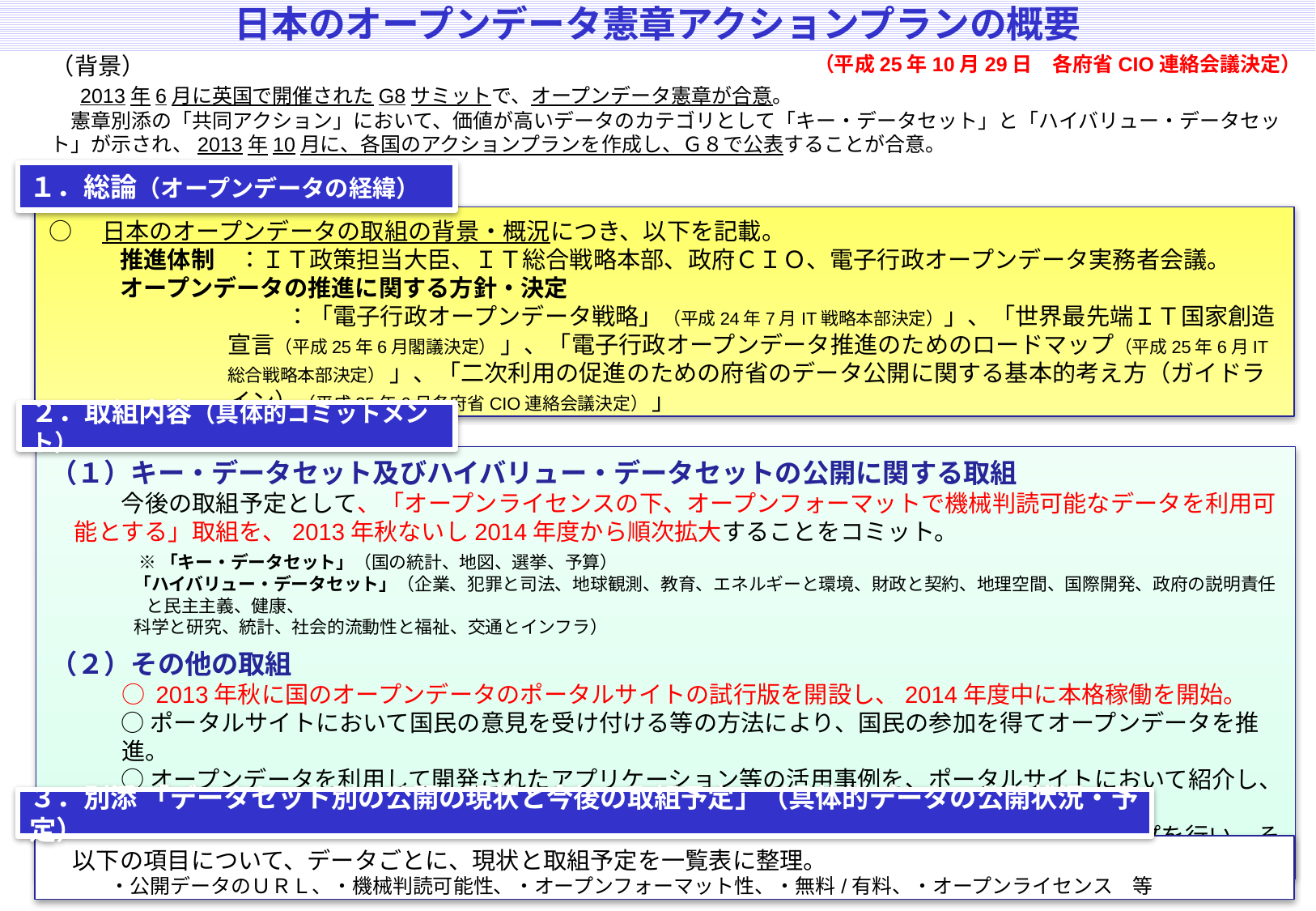

日本のオープンデータ憲章アクションプランの概要
（背景）
　2013年6月に英国で開催されたG8サミットで、オープンデータ憲章が合意。
　憲章別添の「共同アクション」において、価値が高いデータのカテゴリとして「キー・データセット」と「ハイバリュー・データセット」が示され、2013年10月に、各国のアクションプランを作成し、Ｇ８で公表することが合意。
（平成25年10月29日　各府省CIO連絡会議決定）
１．総論（オープンデータの経緯）
○　日本のオープンデータの取組の背景・概況につき、以下を記載。
　　　推進体制　：ＩＴ政策担当大臣、ＩＴ総合戦略本部、政府ＣＩＯ、電子行政オープンデータ実務者会議。
　　　オープンデータの推進に関する方針・決定
　　　　　　　　　　：「電子行政オープンデータ戦略」（平成24年7月IT戦略本部決定）」、「世界最先端ＩＴ国家創造宣言（平成25年6月閣議決定） 」、「電子行政オープンデータ推進のためのロードマップ（平成25年6月IT総合戦略本部決定） 」、「二次利用の促進のための府省のデータ公開に関する基本的考え方（ガイドライン）（平成25年6月各府省CIO連絡会議決定） 」
２．取組内容（具体的コミットメント）
（１）キー・データセット及びハイバリュー・データセットの公開に関する取組
　　　今後の取組予定として、「オープンライセンスの下、オープンフォーマットで機械判読可能なデータを利用可能とする」取組を、2013年秋ないし2014年度から順次拡大することをコミット。
　　　　※ 「キー・データセット」（国の統計、地図、選挙、予算）
「ハイバリュー・データセット」（企業、犯罪と司法、地球観測、教育、エネルギーと環境、財政と契約、地理空間、国際開発、政府の説明責任と民主主義、健康、
科学と研究、統計、社会的流動性と福祉、交通とインフラ）
（２）その他の取組
　　　○ 2013年秋に国のオープンデータのポータルサイトの試行版を開設し、2014年度中に本格稼働を開始。
　　　○ ポータルサイトにおいて国民の意見を受け付ける等の方法により、国民の参加を得てオープンデータを推進。
　　　○ オープンデータを利用して開発されたアプリケーション等の活用事例を、ポータルサイトにおいて紹介し、イノベーターを支援。
　　　○ 電子行政オープンデータ実務者会議において、オープンデータ取組状況についてフォローアップを行い、その内容を公表。
３．別添 「データセット別の公開の現状と今後の取組予定」（具体的データの公開状況・予定）
　以下の項目について、データごとに、現状と取組予定を一覧表に整理。
　　　・公開データのＵＲＬ、・機械判読可能性、・オープンフォーマット性、・無料/有料、・オープンライセンス　等